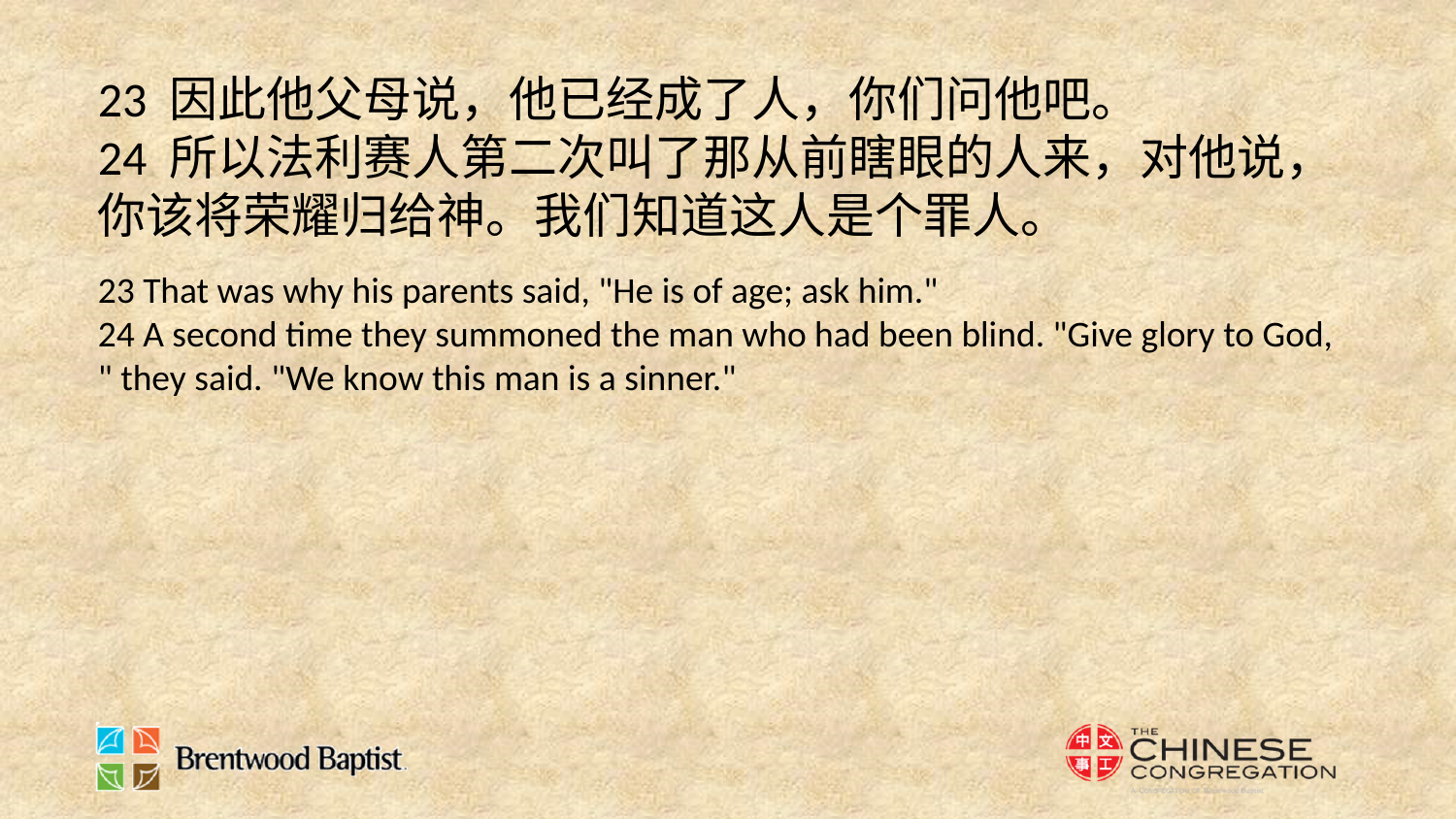

23 因此他父母说，他已经成了人，你们问他吧。
24 所以法利赛人第二次叫了那从前瞎眼的人来，对他说，你该将荣耀归给神。我们知道这人是个罪人。

23 That was why his parents said, "He is of age; ask him."
24 A second time they summoned the man who had been blind. "Give glory to God, " they said. "We know this man is a sinner."